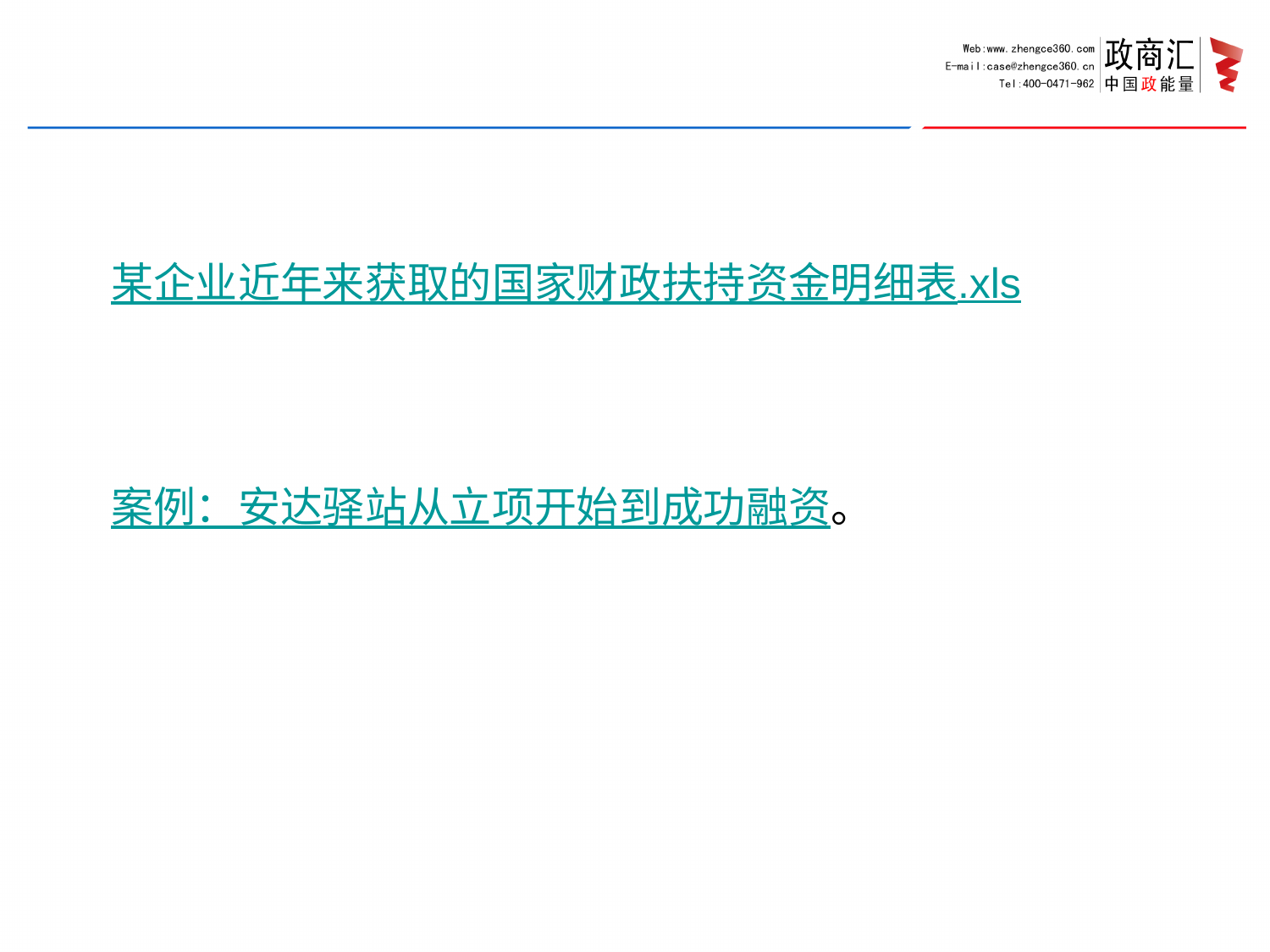

某企业近年来获取的国家财政扶持资金明细表.xls

案例：安达驿站从立项开始到成功融资。